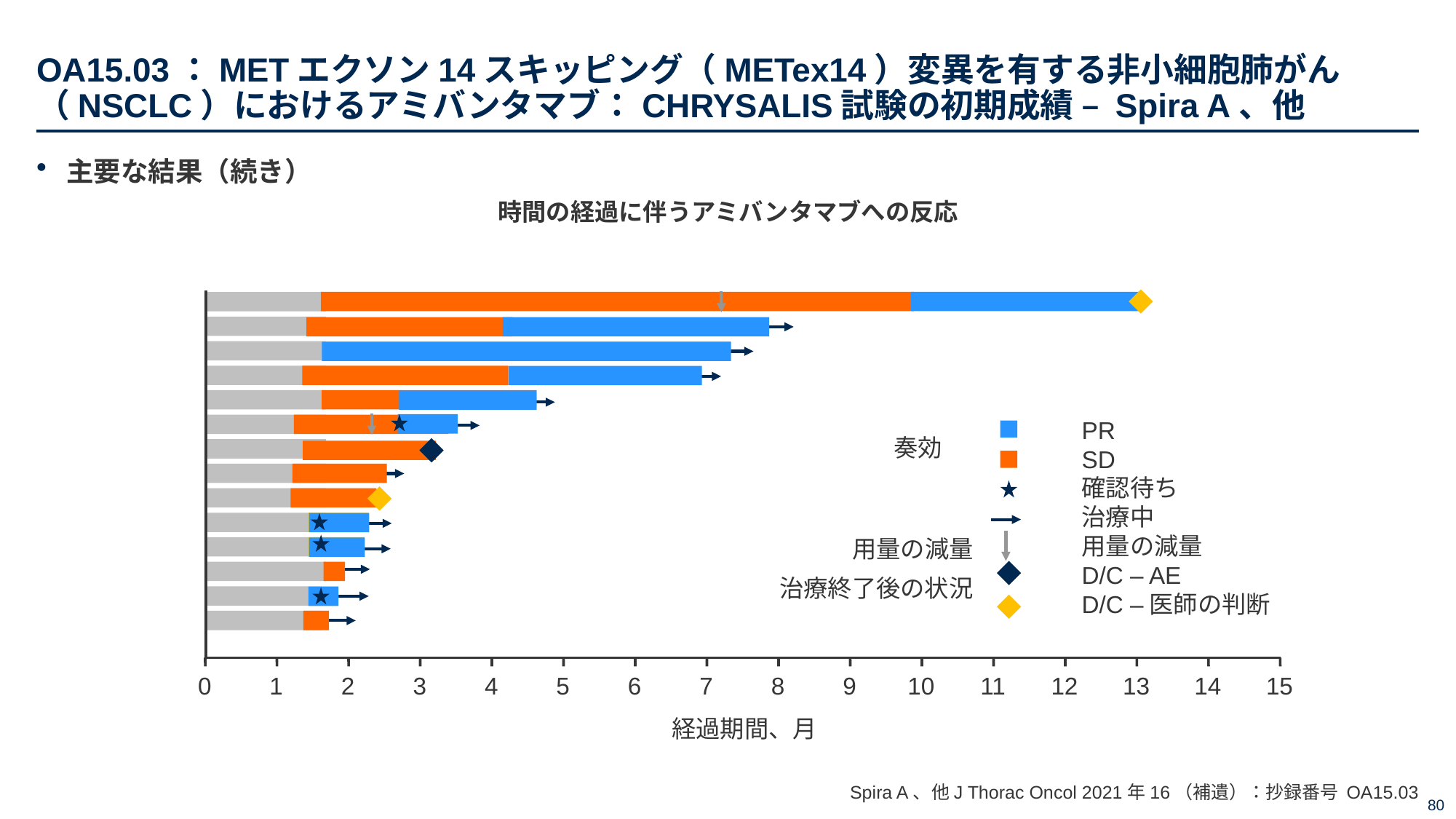

# OA15.03：METエクソン14スキッピング（METex14）変異を有する非小細胞肺がん（NSCLC）におけるアミバンタマブ：CHRYSALIS試験の初期成績 – Spira A、他
主要な結果（続き）
時間の経過に伴うアミバンタマブへの反応

PR
SD
確認待ち
治療中
用量の減量
D/C – AE
D/C –医師の判断

奏効

用量の減量

治療終了後の状況

0
1
2
3
4
5
6
7
8
9
10
11
12
13
14
15
経過期間、月
Spira A、他J Thorac Oncol 2021年16（補遺）：抄録番号 OA15.03